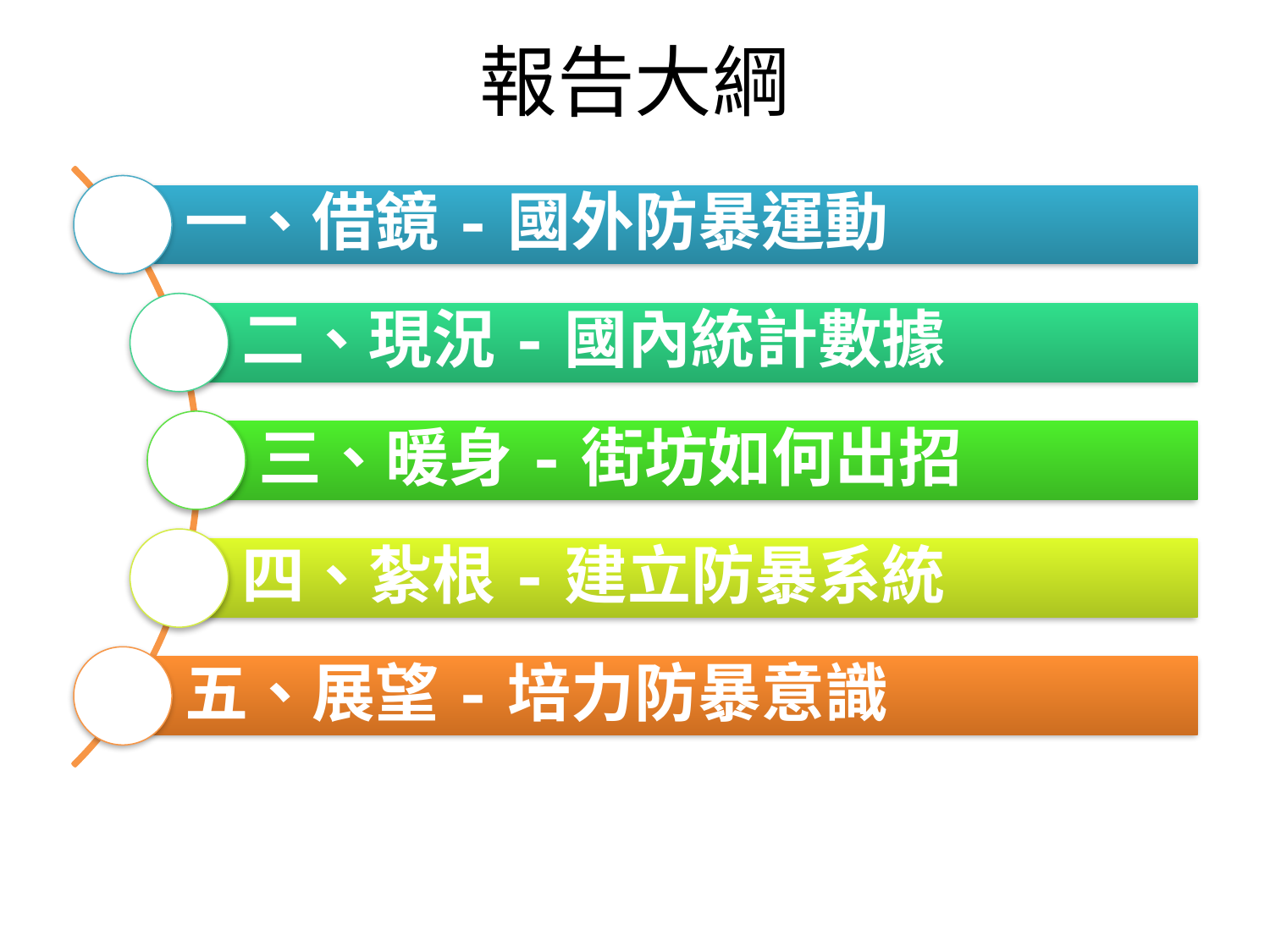

# 報告大綱
一、借鏡-國外防暴運動
二、現況-國內統計數據
三、暖身-街坊如何出招
四、紮根-建立防暴系統
五、展望-培力防暴意識